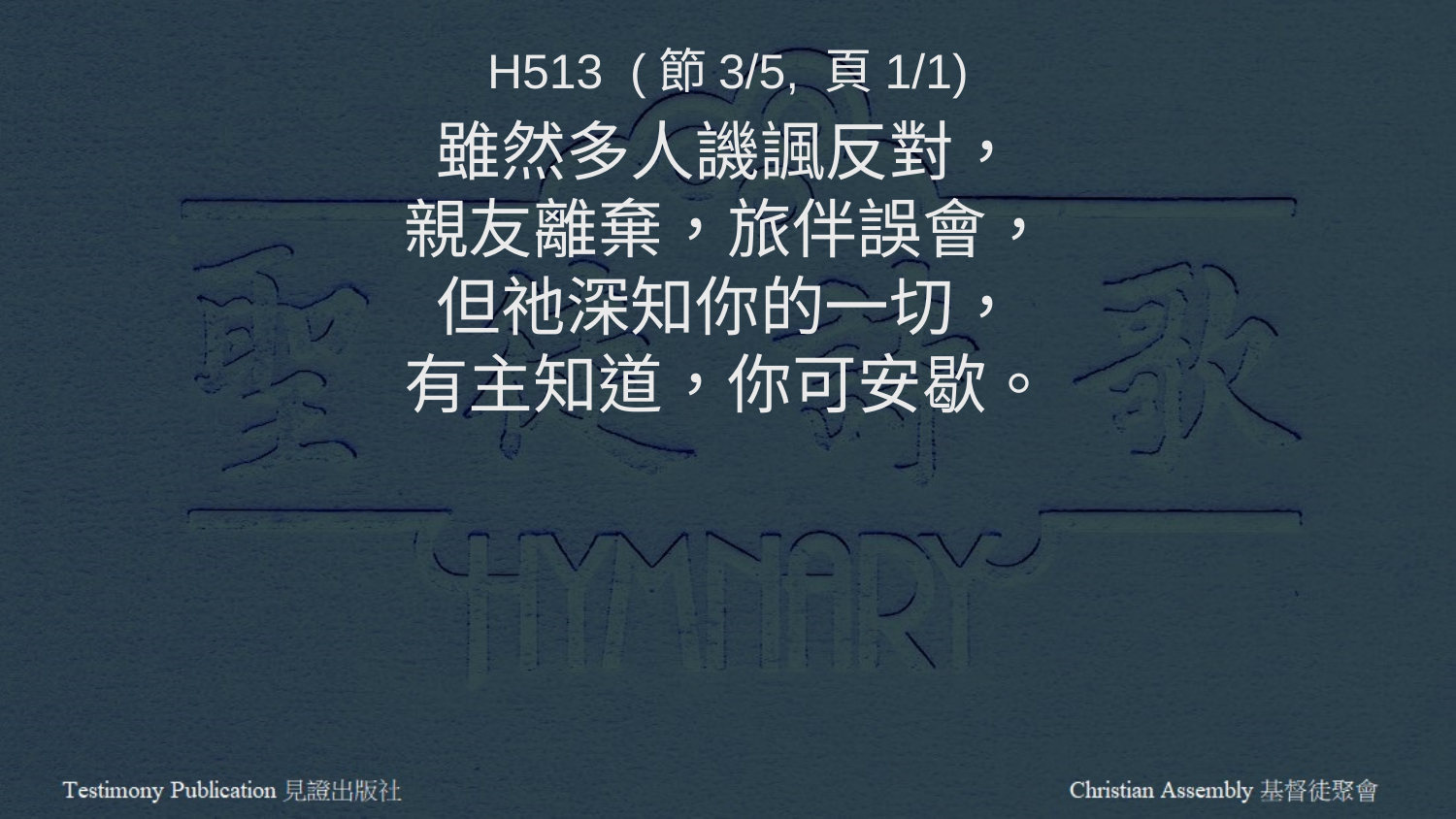

H513  (節3/5, 頁1/1)
雖然多人譏諷反對，
親友離棄，旅伴誤會，
但祂深知你的一切，
有主知道，你可安歇。